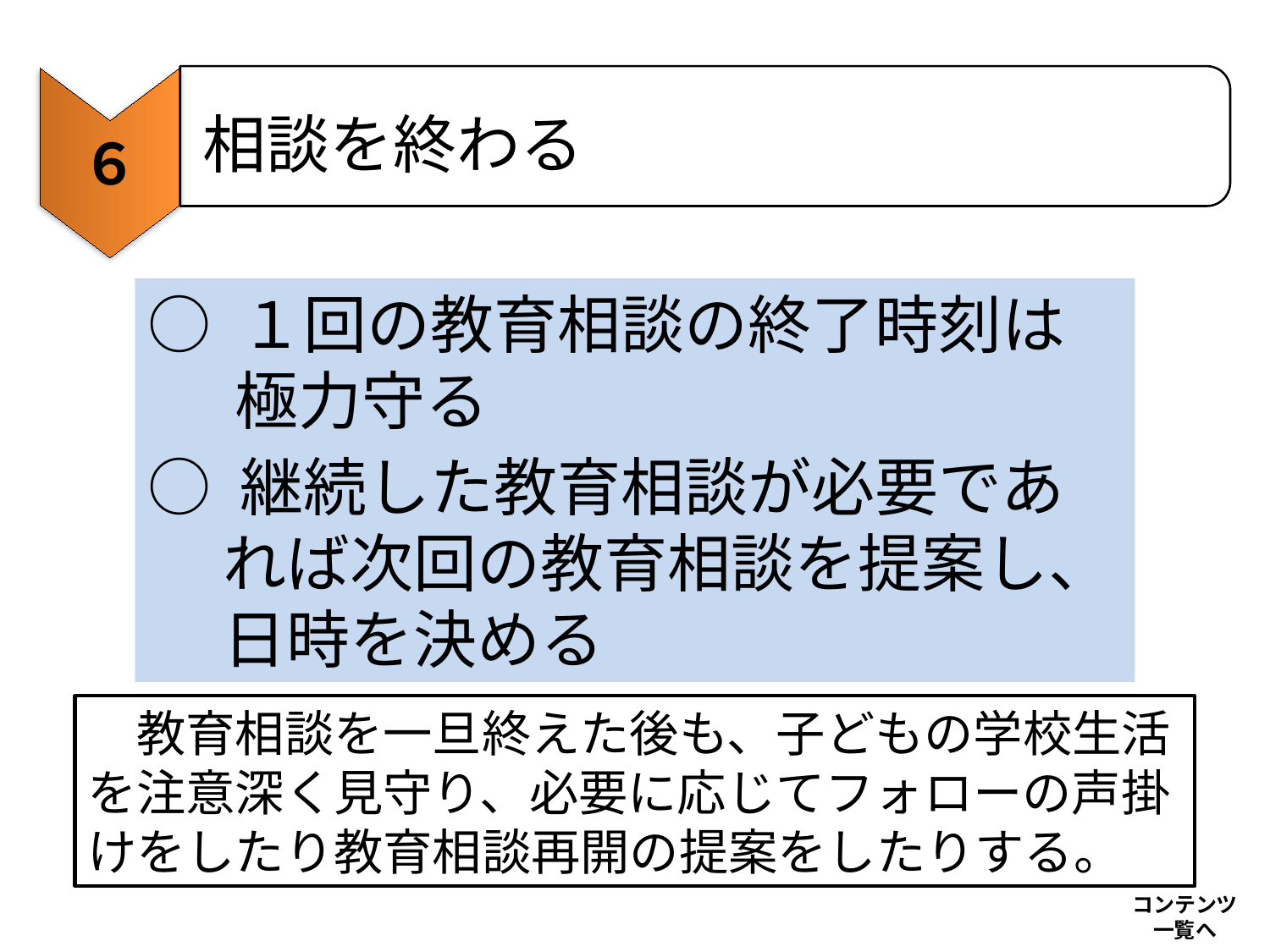

６
相談を終わる
○ １回の教育相談の終了時刻は極力守る
○ 継続した教育相談が必要であれば次回の教育相談を提案し、日時を決める
　教育相談を一旦終えた後も、子どもの学校生活を注意深く見守り、必要に応じてフォローの声掛けをしたり教育相談再開の提案をしたりする。
コンテンツ
一覧へ